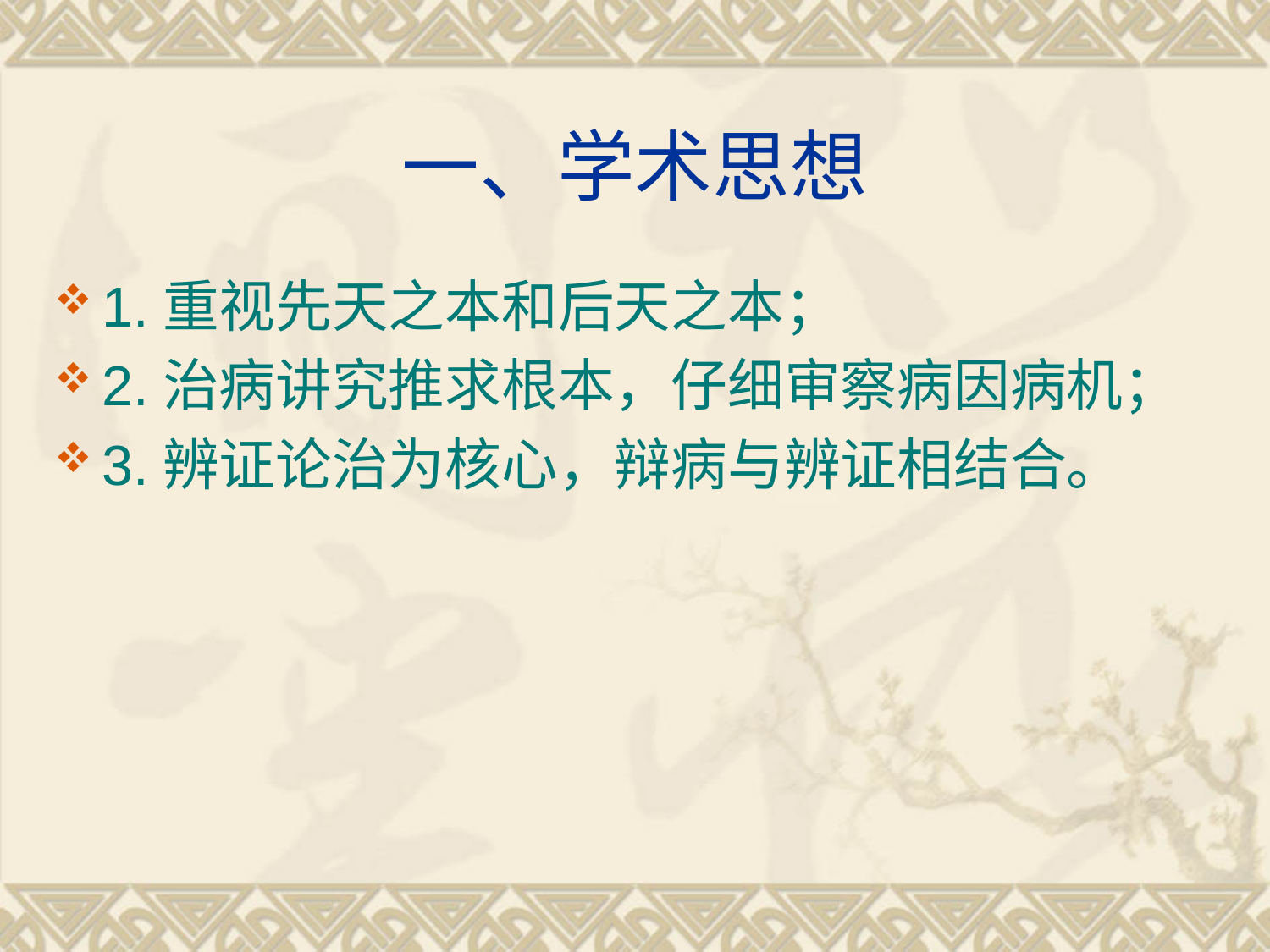

# 一、学术思想
1.重视先天之本和后天之本；
2.治病讲究推求根本，仔细审察病因病机；
3.辨证论治为核心，辩病与辨证相结合。